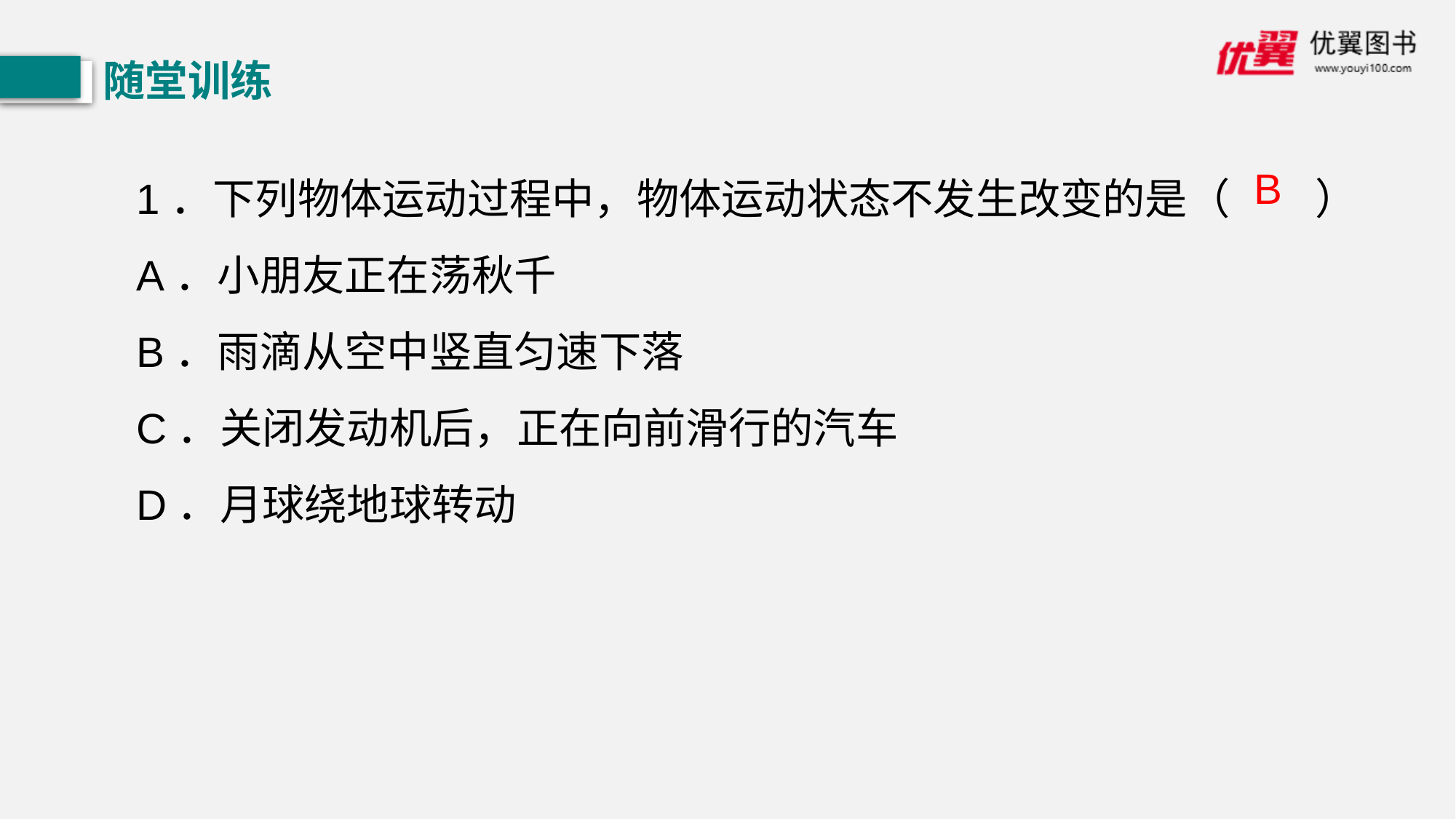

随堂训练

1．下列物体运动过程中，物体运动状态不发生改变的是（　　）
A．小朋友正在荡秋千
B．雨滴从空中竖直匀速下落
C．关闭发动机后，正在向前滑行的汽车
D．月球绕地球转动
B